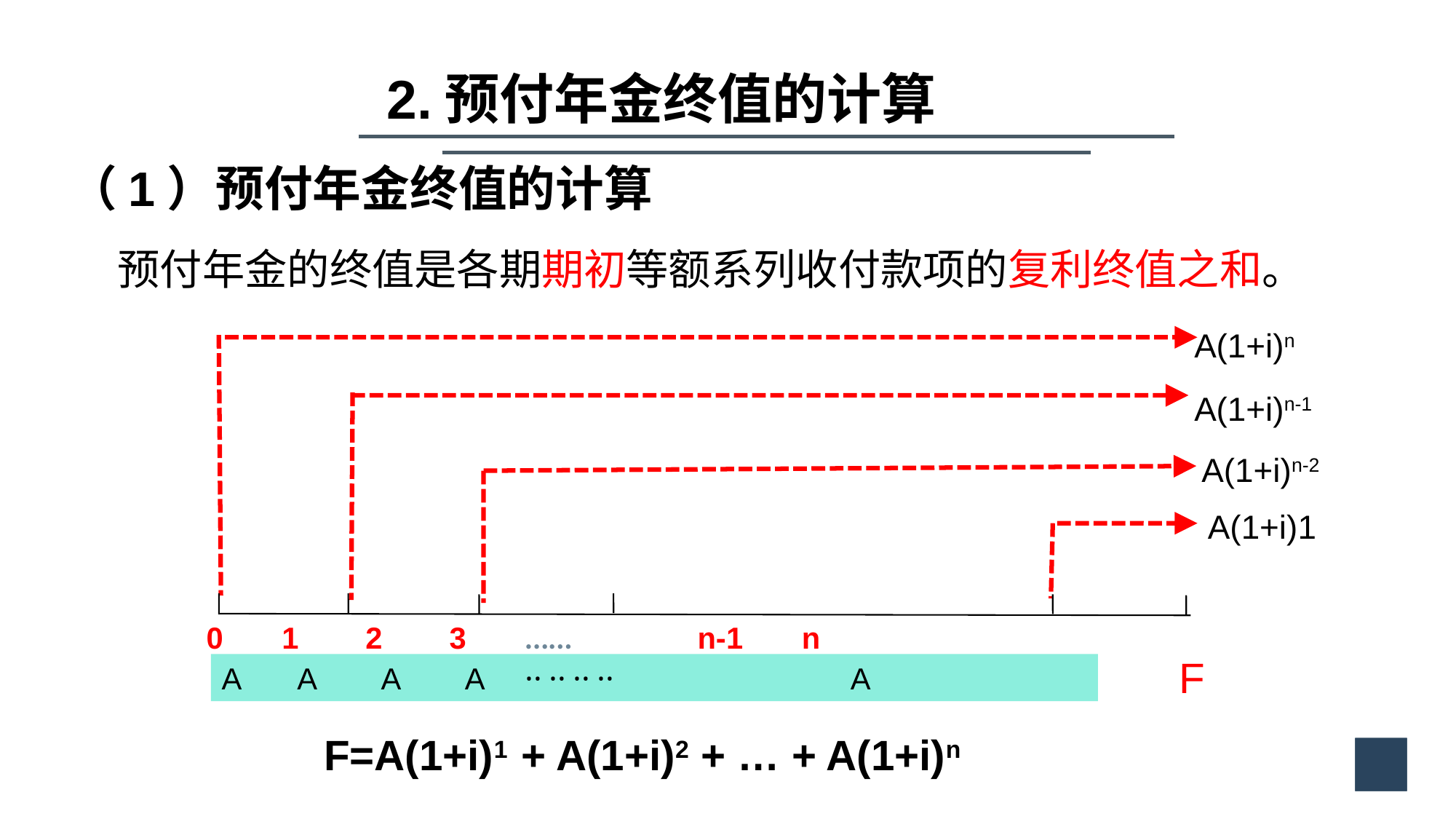

2.预付年金终值的计算
（1）预付年金终值的计算
预付年金的终值是各期期初等额系列收付款项的复利终值之和。

A(1+i)n

A(1+i)n-1

A(1+i)n-2

A(1+i)1

 0       1        2        3       ……               n-1       n

F
A       A        A        A     ‥ ‥ ‥ ‥                               A
F=A(1+i)1  + A(1+i)2 + … + A(1+i)n
52